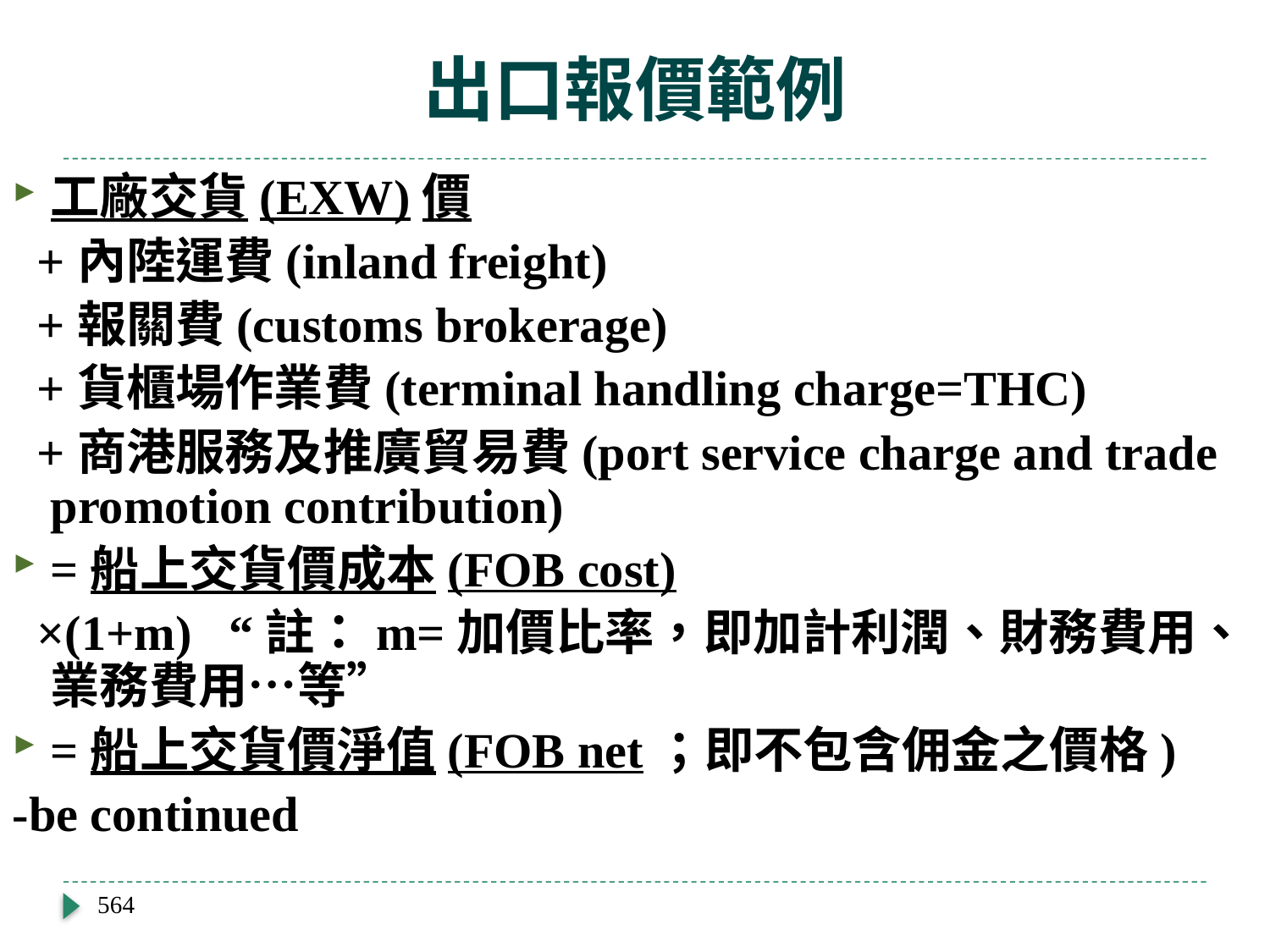

# 出口報價範例
工廠交貨(EXW)價
  +內陸運費(inland freight)
  +報關費(customs brokerage)
  +貨櫃場作業費(terminal handling charge=THC)
  +商港服務及推廣貿易費(port service charge and trade promotion contribution)
=船上交貨價成本(FOB cost)
  ×(1+m)   “註：m=加價比率，即加計利潤、財務費用、業務費用…等”
=船上交貨價淨值(FOB net；即不包含佣金之價格)
-be continued
564